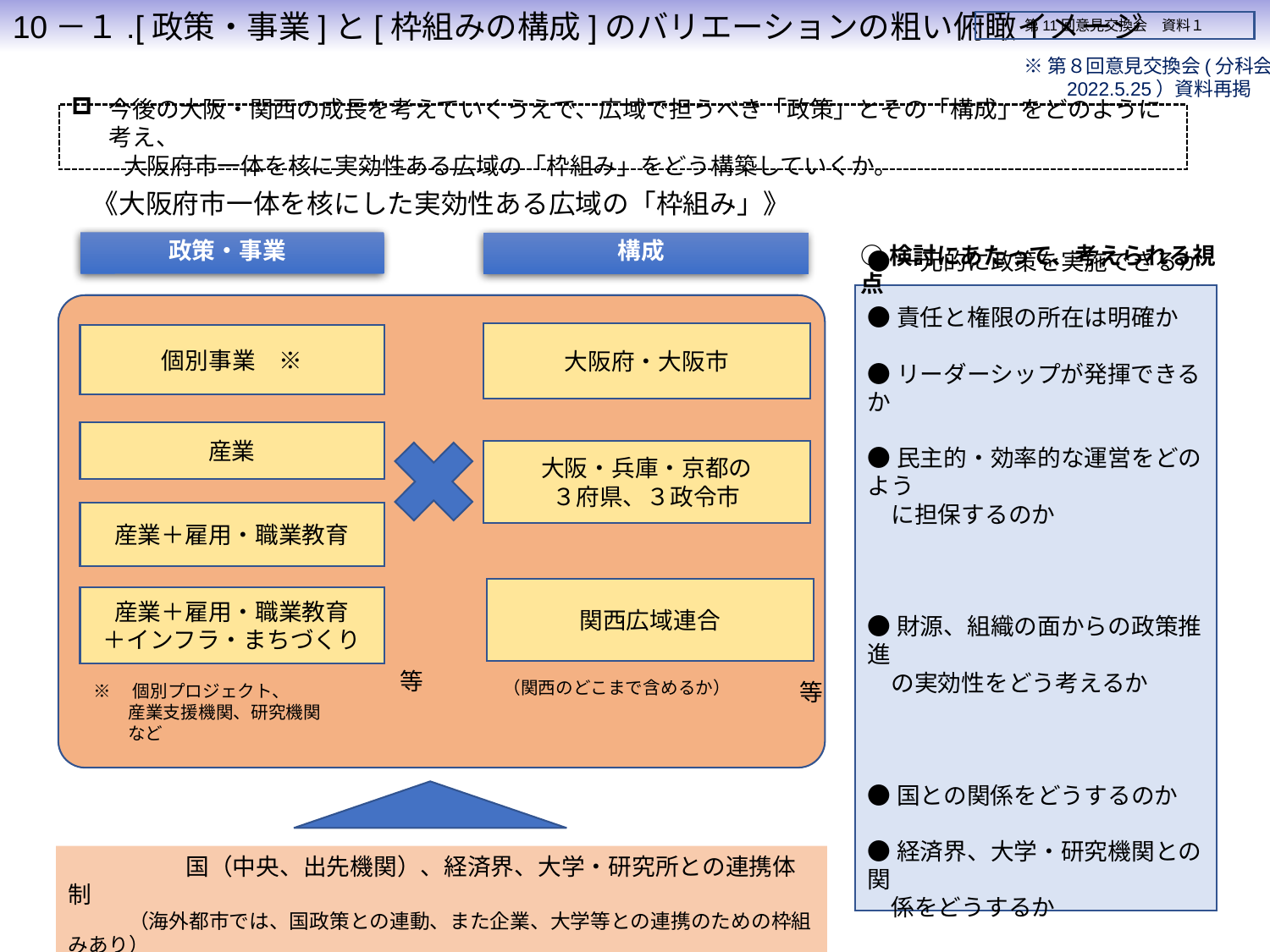

10－１.[政策・事業]と[枠組みの構成]のバリエーションの粗い俯瞰イメージ
第11回意見交換会　資料１
※第８回意見交換会(分科会
　　2022.5.25）資料再掲
今後の大阪・関西の成長を考えていくうえで、広域で担うべき「政策」とその「構成」をどのように考え、
　　 大阪府市一体を核に実効性ある広域の「枠組み」をどう構築していくか。
《大阪府市一体を核にした実効性ある広域の「枠組み」》
政策・事業
構成
○検討にあたって、考えられる視点
●一元的に政策を実施できるか

●責任と権限の所在は明確か

●リーダーシップが発揮できるか

●民主的・効率的な運営をどのよう
　に担保するのか

●財源、組織の面からの政策推進
　の実効性をどう考えるか

●国との関係をどうするのか

●経済界、大学・研究機関との関
　係をどうするか

大阪府・大阪市
個別事業　※
産業

大阪・兵庫・京都の
３府県、３政令市
産業＋雇用・職業教育
関西広域連合
産業＋雇用・職業教育
＋インフラ・まちづくり
等
等
（関西のどこまで含めるか）
※　個別プロジェクト、
　　産業支援機関、研究機関など

　　　　　国（中央、出先機関）、経済界、大学・研究所との連携体制
　　　（海外都市では、国政策との連動、また企業、大学等との連携のための枠組みあり）